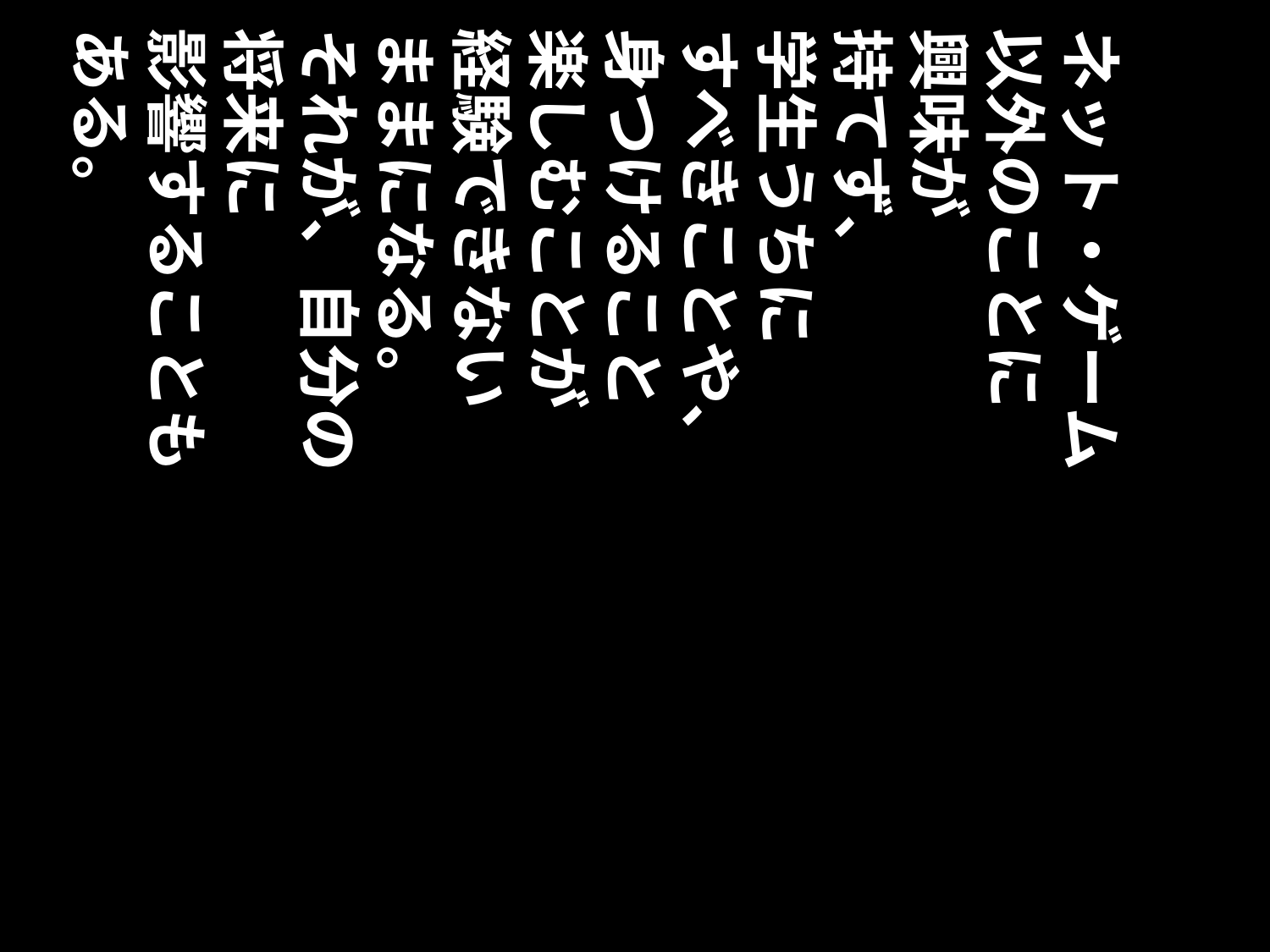

ネット・ゲーム
以外のことに
興味が
持てず、
学生うちに
すべきことや、
身つけること
楽しむことが
経験できない
ままになる。
それが、自分の
将来に
影響することも
ある。